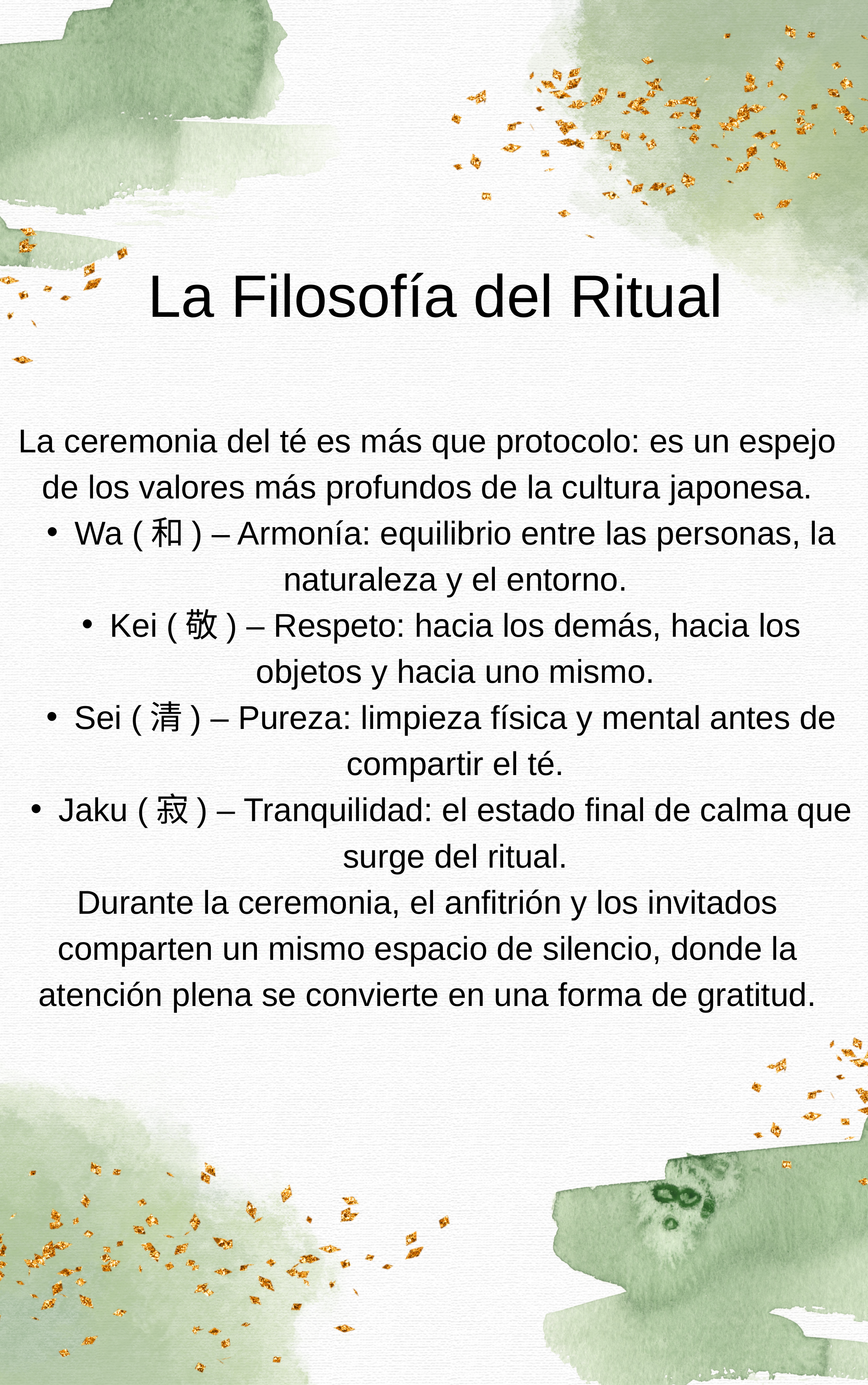

La Filosofía del Ritual

La ceremonia del té es más que protocolo: es un espejo de los valores más profundos de la cultura japonesa.
Wa (和) – Armonía: equilibrio entre las personas, la naturaleza y el entorno.
Kei (敬) – Respeto: hacia los demás, hacia los objetos y hacia uno mismo.
Sei (清) – Pureza: limpieza física y mental antes de compartir el té.
Jaku (寂) – Tranquilidad: el estado final de calma que surge del ritual.
Durante la ceremonia, el anfitrión y los invitados comparten un mismo espacio de silencio, donde la atención plena se convierte en una forma de gratitud.